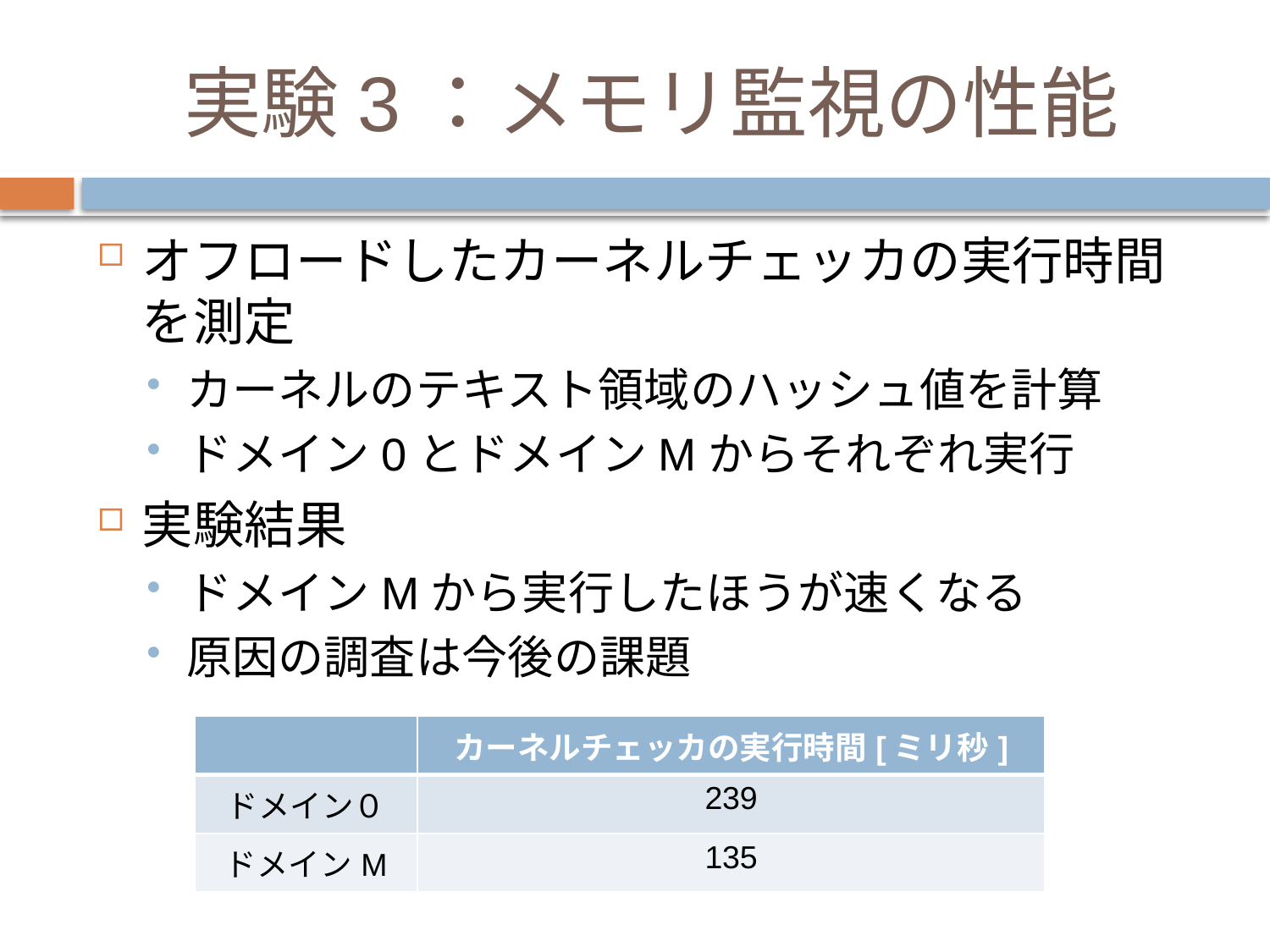

# 実験3：メモリ監視の性能
オフロードしたカーネルチェッカの実行時間を測定
カーネルのテキスト領域のハッシュ値を計算
ドメイン0とドメインMからそれぞれ実行
実験結果
ドメインMから実行したほうが速くなる
原因の調査は今後の課題
|  | カーネルチェッカの実行時間[ミリ秒] |
| --- | --- |
| ドメイン０ | 239 |
| ドメインM | 135 |